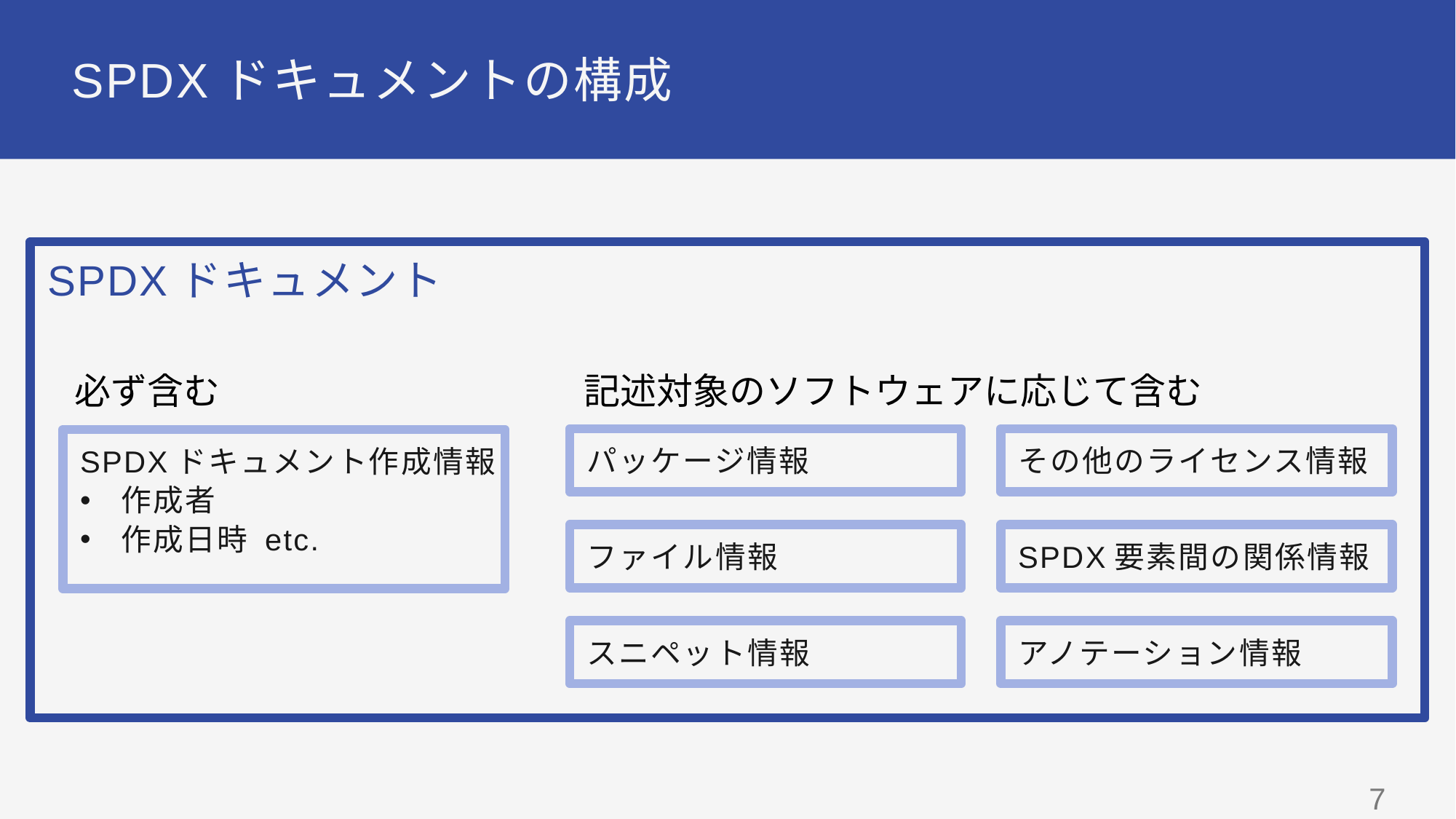

# SPDXドキュメントの構成
SPDXドキュメント
必ず含む
記述対象のソフトウェアに応じて含む
その他のライセンス情報
パッケージ情報
SPDXドキュメント作成情報
作成者
作成日時 etc.
ファイル情報
SPDX要素間の関係情報
アノテーション情報
スニペット情報
7